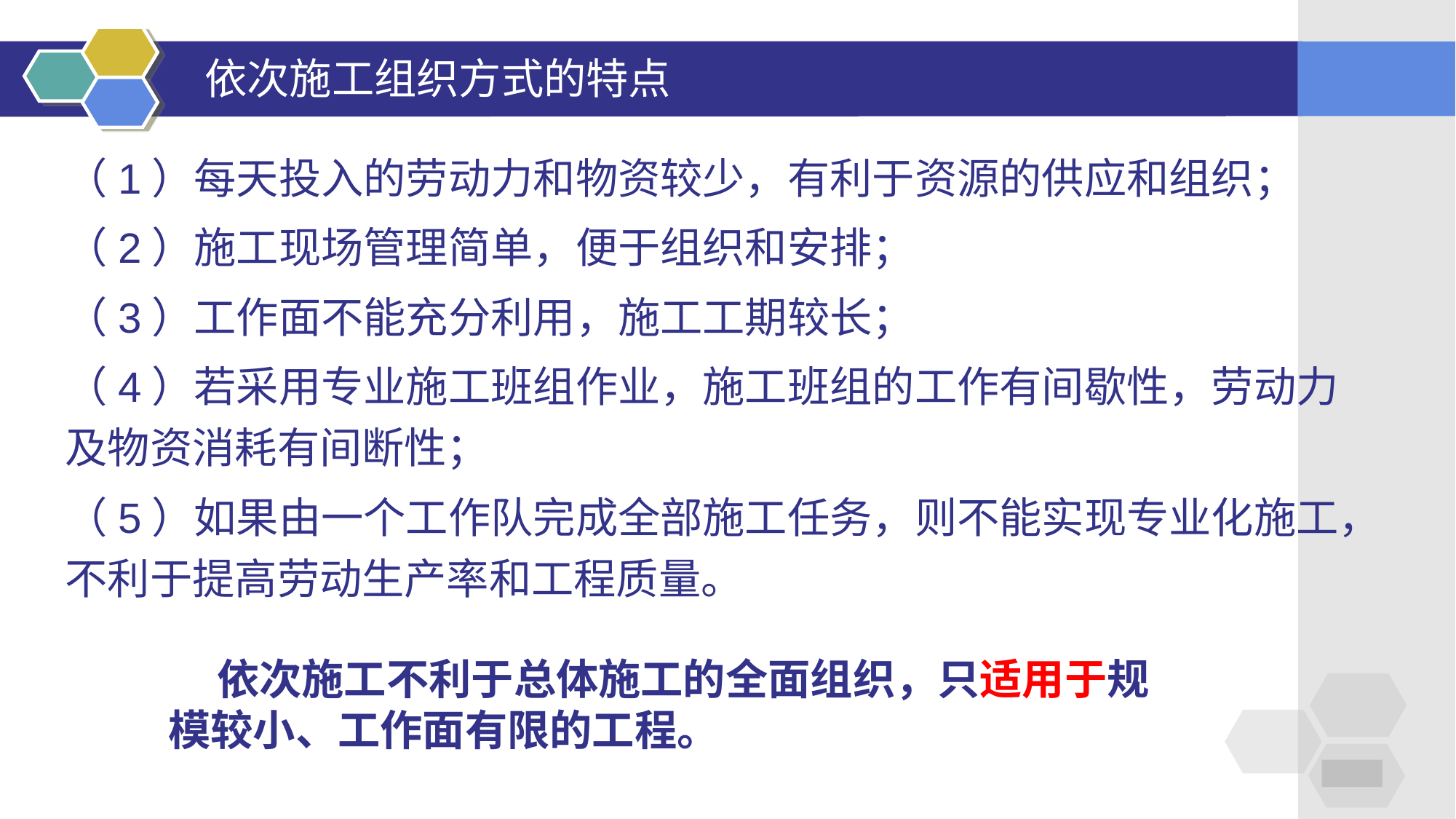

# 依次施工组织方式的特点
（1）每天投入的劳动力和物资较少，有利于资源的供应和组织；
（2）施工现场管理简单，便于组织和安排；
（3）工作面不能充分利用，施工工期较长；
（4）若采用专业施工班组作业，施工班组的工作有间歇性，劳动力及物资消耗有间断性；
（5）如果由一个工作队完成全部施工任务，则不能实现专业化施工，不利于提高劳动生产率和工程质量。

    依次施工不利于总体施工的全面组织，只适用于规模较小、工作面有限的工程。
7